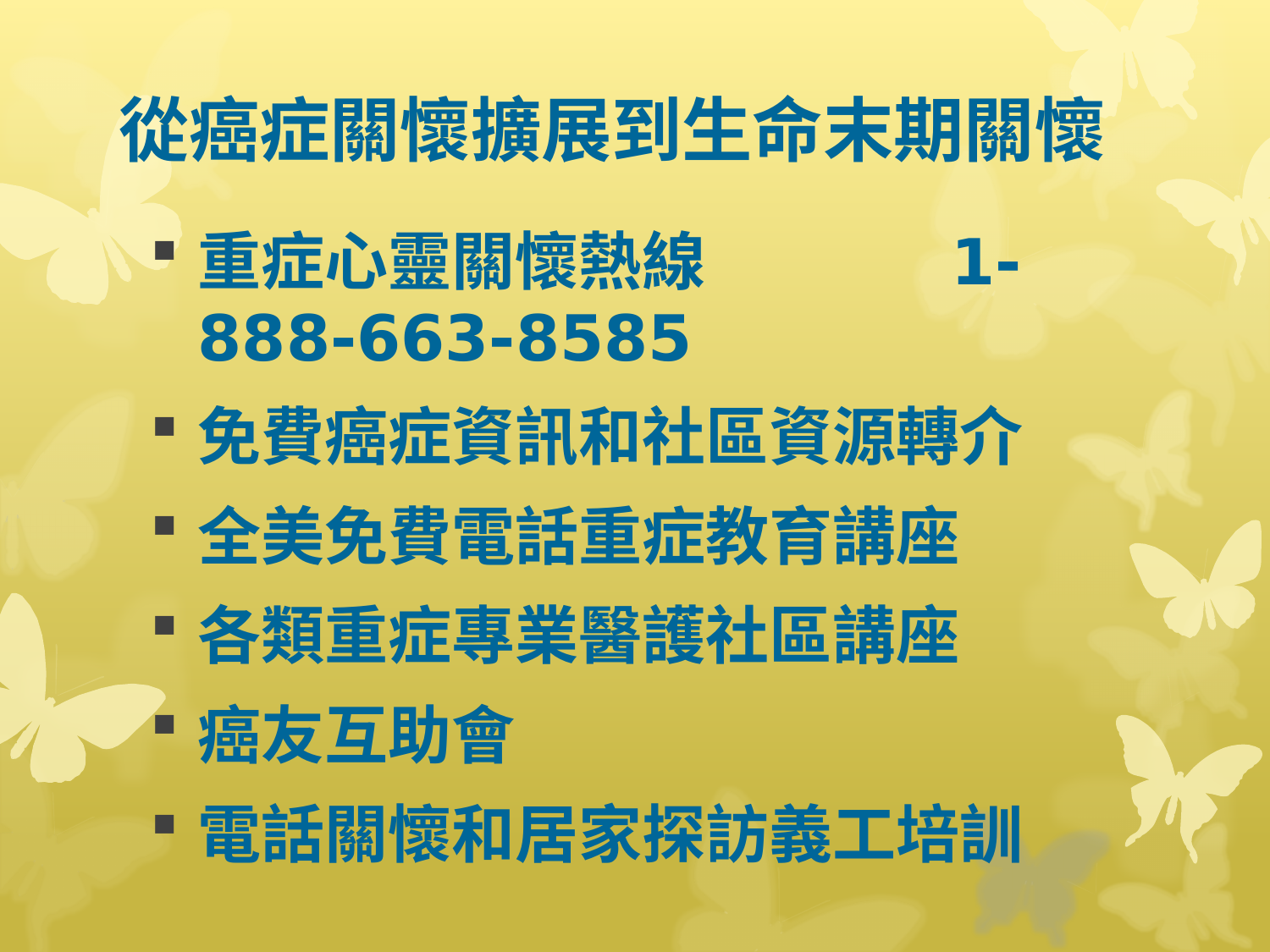

# 從癌症關懷擴展到生命末期關懷
重症心靈關懷熱線                1-888-663-8585
免費癌症資訊和社區資源轉介
全美免費電話重症教育講座
各類重症專業醫護社區講座
癌友互助會
電話關懷和居家探訪義工培訓